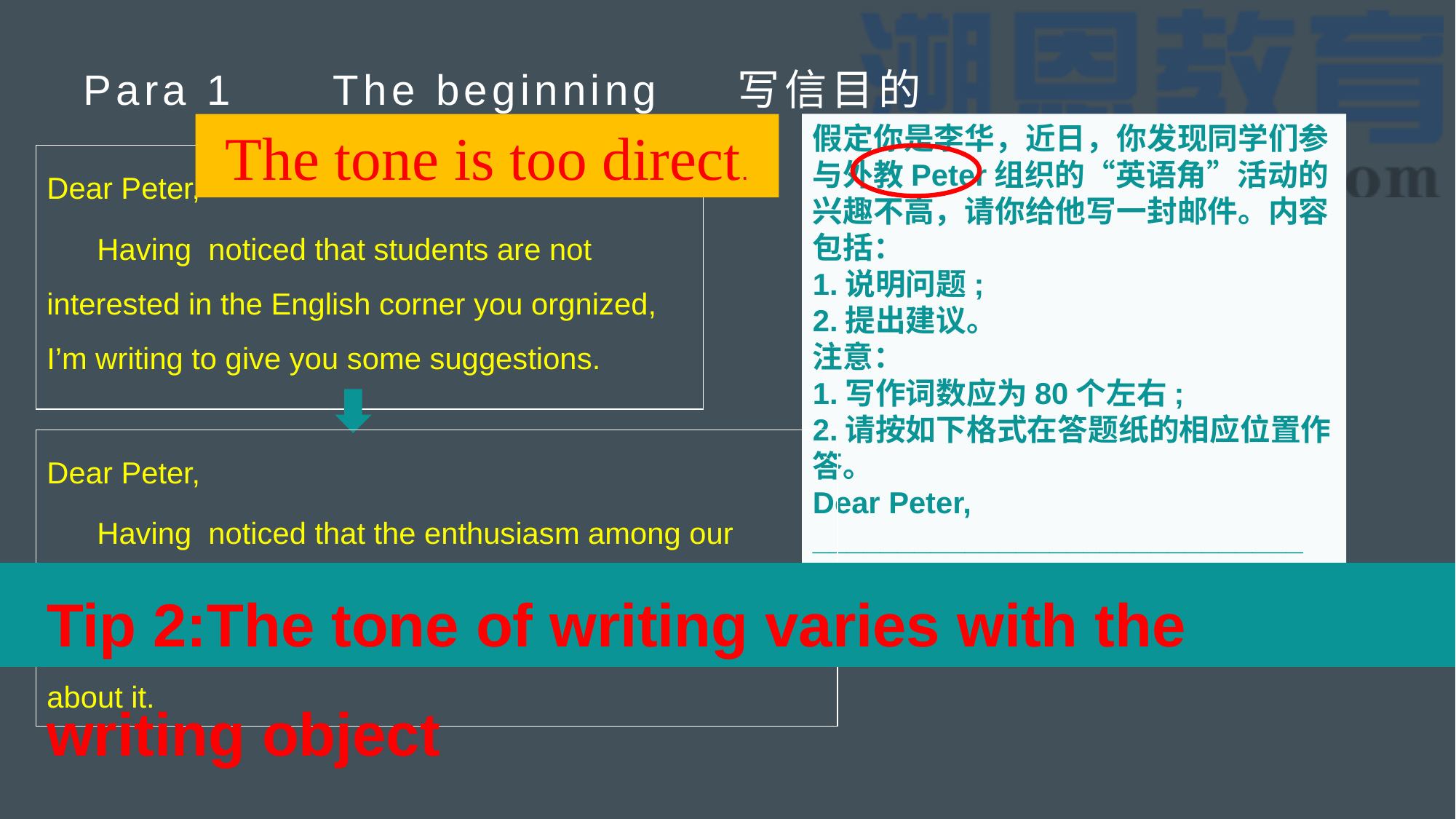

# Para 1      The beginning    写信目的
The tone is too direct.
假定你是李华，近日，你发现同学们参与外教Peter组织的“英语角”活动的兴趣不高，请你给他写一封邮件。内容包括：
1.说明问题;
2.提出建议。
注意：
1.写作词数应为80个左右;
2.请按如下格式在答题纸的相应位置作答。
Dear Peter,
_____________________________
Dear Peter,
      Having  noticed that students are not interested in the English corner you orgnized, I’m writing to give you some suggestions.

Dear Peter,
      Having  noticed that the enthusiasm among our classmates for your English corner events has not been as high as  planned, I am writing to share some concerns about it.
Tip 2:The tone of writing varies with the writing object